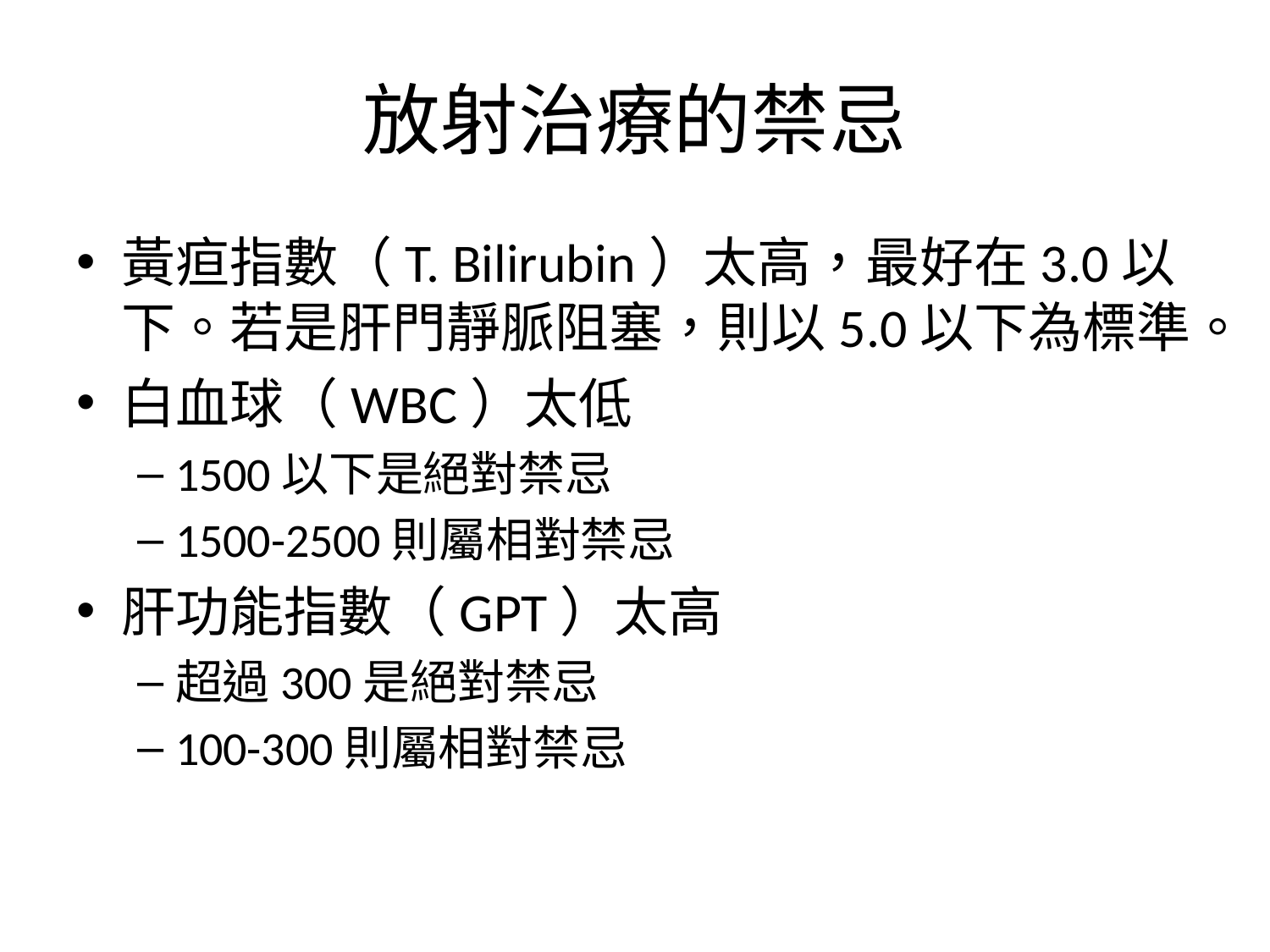

# 放射治療的禁忌
黃疸指數（T. Bilirubin）太高，最好在3.0以下。若是肝門靜脈阻塞，則以5.0以下為標準。
白血球（WBC）太低
1500以下是絕對禁忌
1500-2500則屬相對禁忌
肝功能指數（GPT）太高
超過300是絕對禁忌
100-300則屬相對禁忌